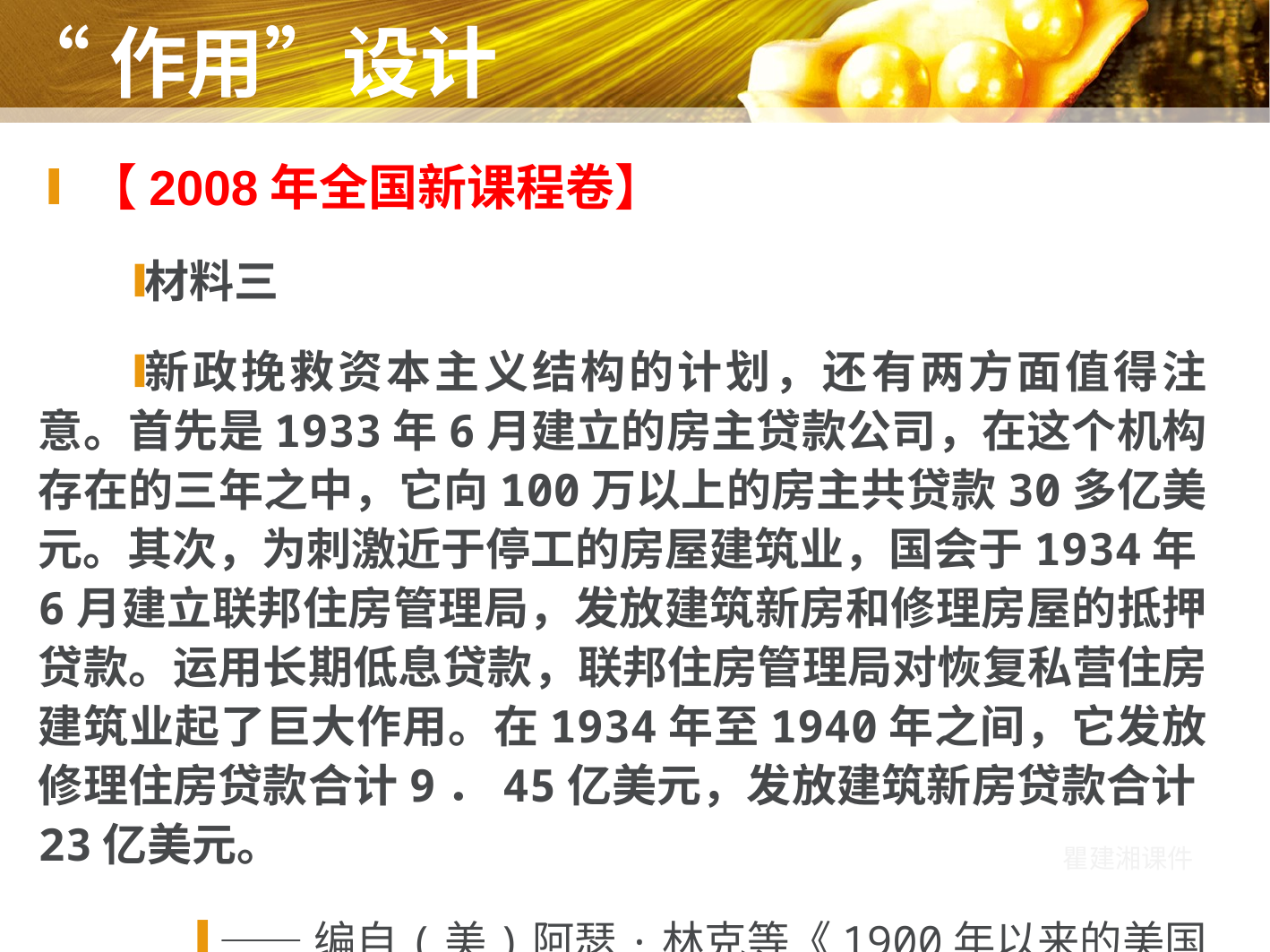

“作用”设计
【2008年全国新课程卷】
材料三
新政挽救资本主义结构的计划，还有两方面值得注意。首先是1933年6月建立的房主贷款公司，在这个机构存在的三年之中，它向100万以上的房主共贷款30多亿美元。其次，为刺激近于停工的房屋建筑业，国会于1934年6月建立联邦住房管理局，发放建筑新房和修理房屋的抵押贷款。运用长期低息贷款，联邦住房管理局对恢复私营住房建筑业起了巨大作用。在1934年至1940年之间，它发放修理住房贷款合计9．45亿美元，发放建筑新房贷款合计23亿美元。
 ――编自(美)阿瑟·林克等《1900年以来的美国史》